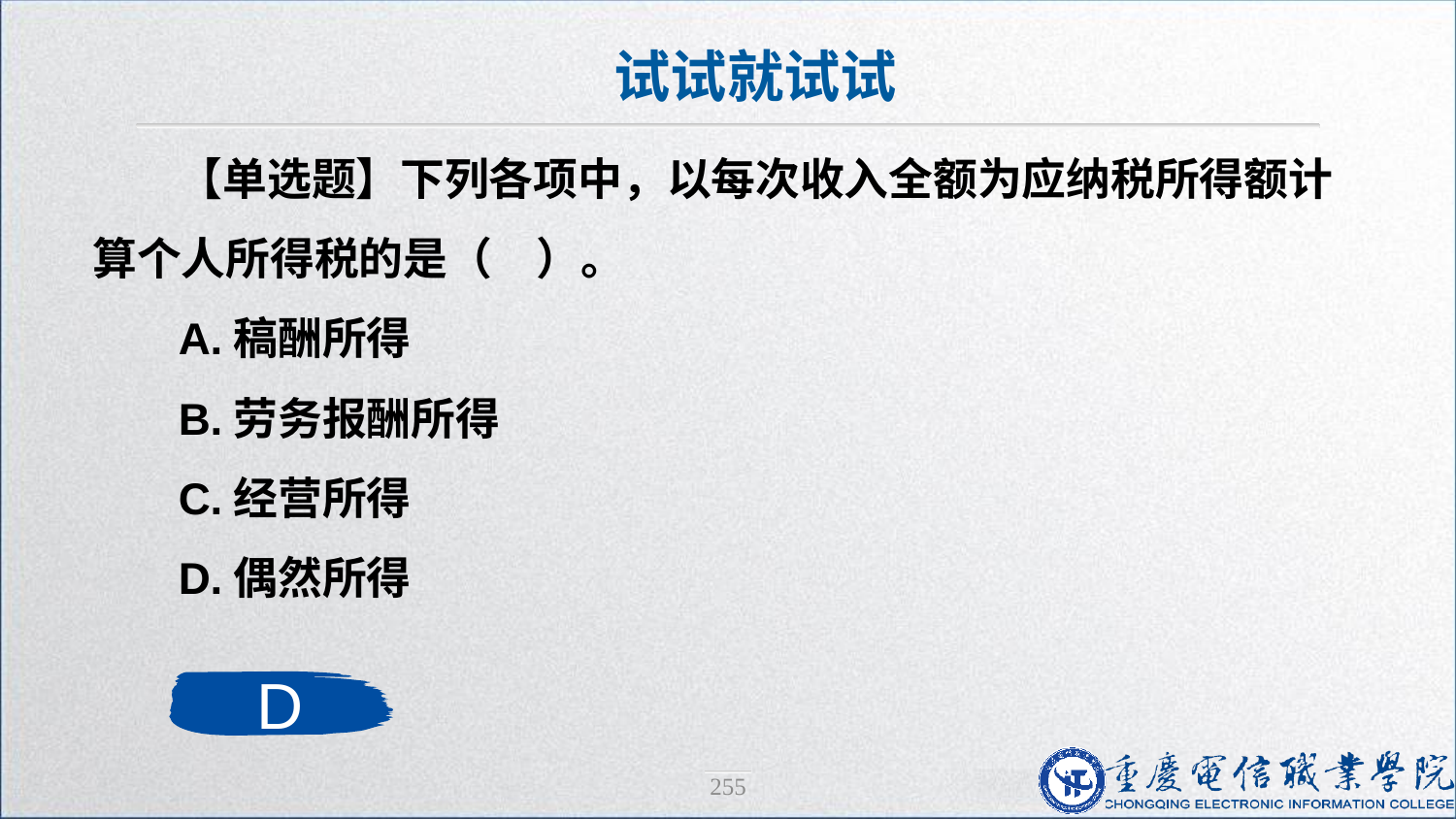

试试就试试
【单选题】下列各项中，以每次收入全额为应纳税所得额计算个人所得税的是（　）。
A.稿酬所得
B.劳务报酬所得
C.经营所得
D.偶然所得

D
255